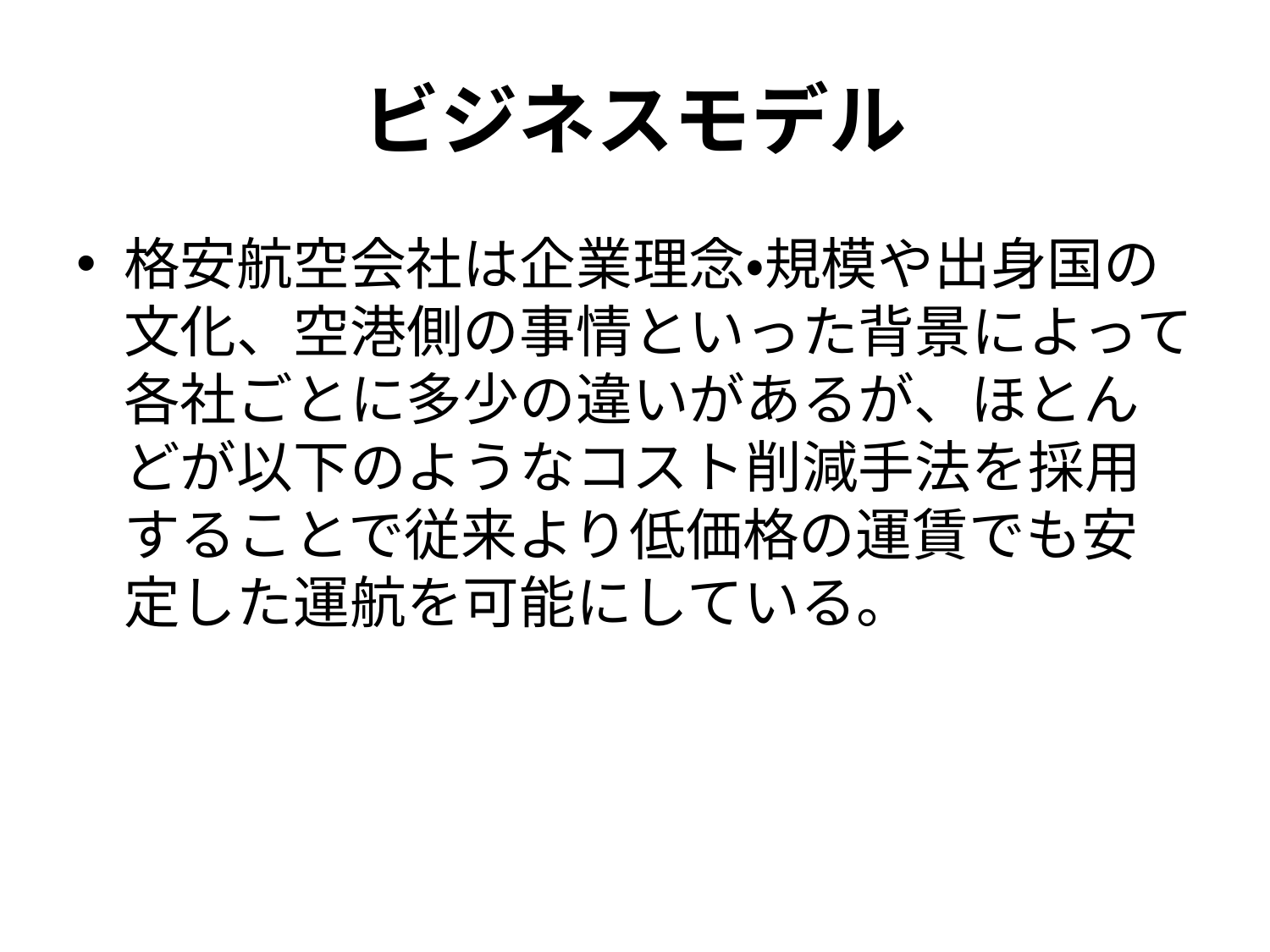

# ビジネスモデル
格安航空会社は企業理念・規模や出身国の文化、空港側の事情といった背景によって各社ごとに多少の違いがあるが、ほとんどが以下のようなコスト削減手法を採用することで従来より低価格の運賃でも安定した運航を可能にしている。